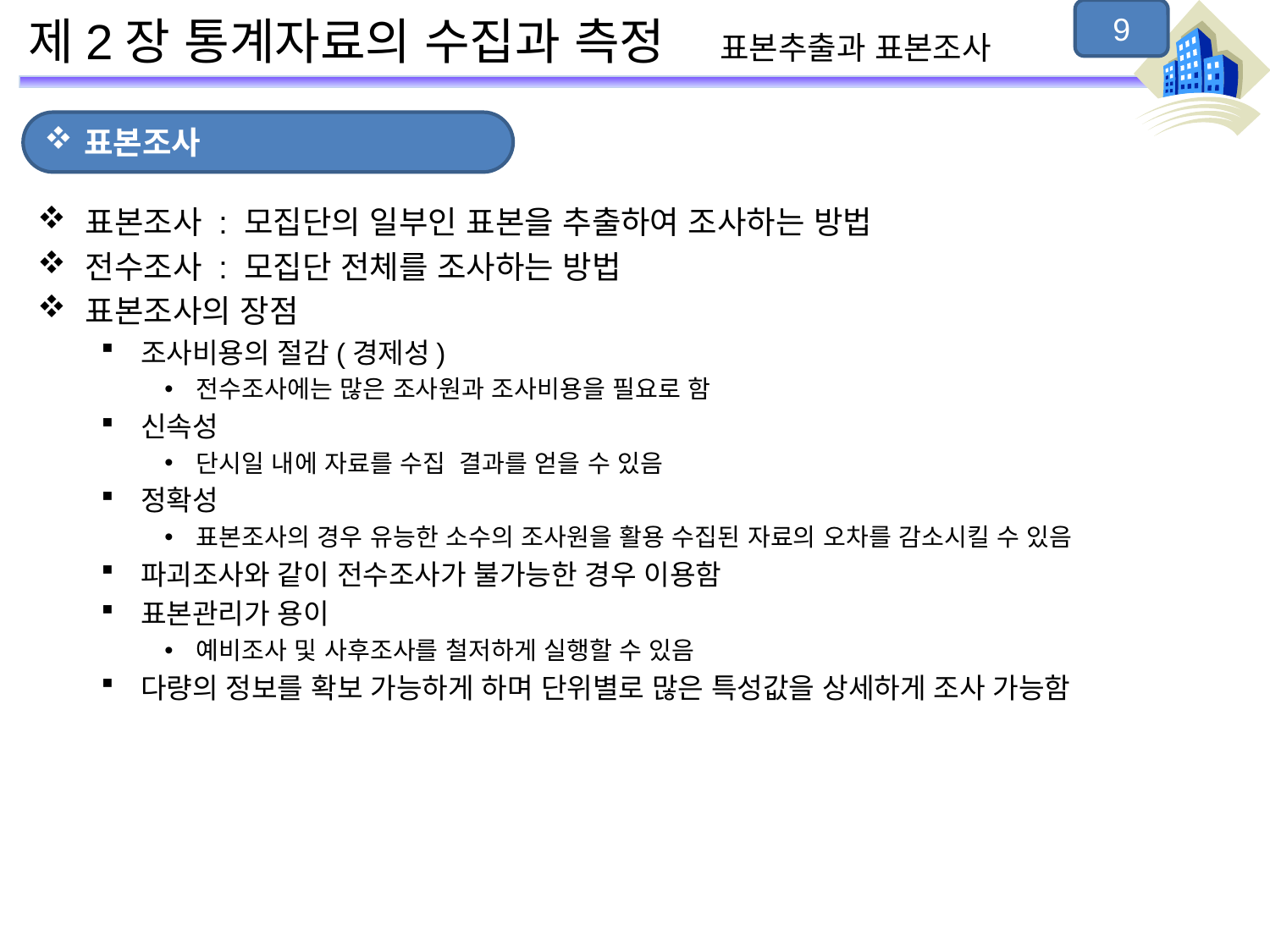

9
# 제2장 통계자료의 수집과 측정    표본추출과 표본조사
표본조사
표본조사 : 모집단의 일부인 표본을 추출하여 조사하는 방법
전수조사 : 모집단 전체를 조사하는 방법
표본조사의 장점
조사비용의 절감(경제성)
전수조사에는 많은 조사원과 조사비용을 필요로 함
신속성
단시일 내에 자료를 수집  결과를 얻을 수 있음
정확성
표본조사의 경우 유능한 소수의 조사원을 활용 수집된 자료의 오차를 감소시킬 수 있음
파괴조사와 같이 전수조사가 불가능한 경우 이용함
표본관리가 용이
예비조사 및 사후조사를 철저하게 실행할 수 있음
다량의 정보를 확보 가능하게 하며 단위별로 많은 특성값을 상세하게 조사 가능함